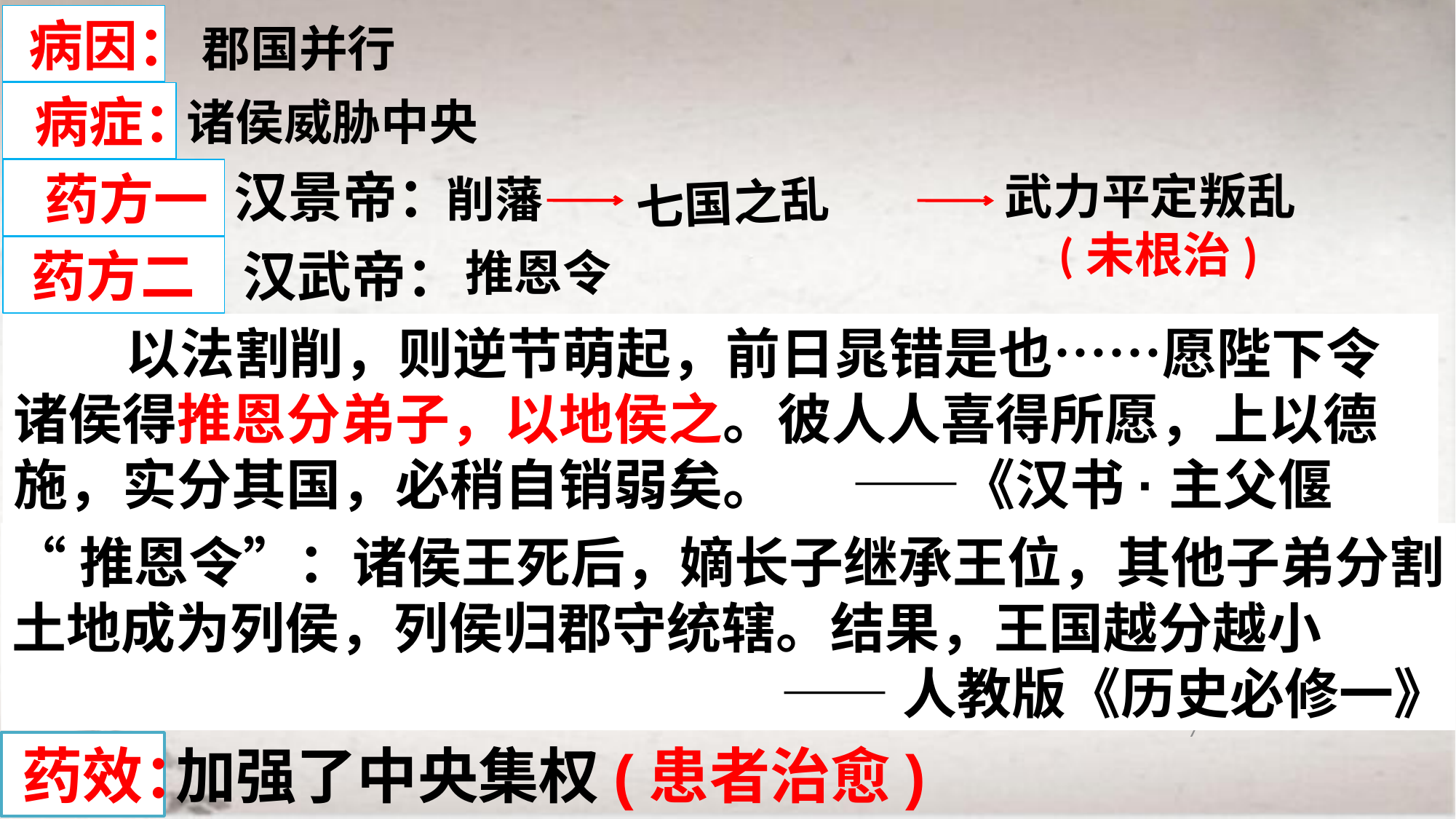

病因：
郡国并行
病症：
诸侯威胁中央
汉景帝：
 药方一
武力平定叛乱
     (未根治)
削藩
七国之乱
汉武帝：
药方二
推恩令
        以法割削，则逆节萌起，前日晁错是也……愿陛下令诸侯得推恩分弟子，以地侯之。彼人人喜得所愿，上以德施，实分其国，必稍自销弱矣。      ——《汉书·主父偃传》
“推恩令”：诸侯王死后，嫡长子继承王位，其他子弟分割土地成为列侯，列侯归郡守统辖。结果，王国越分越小
 ——人教版《历史必修一》
7
药效：
加强了中央集权(患者治愈)